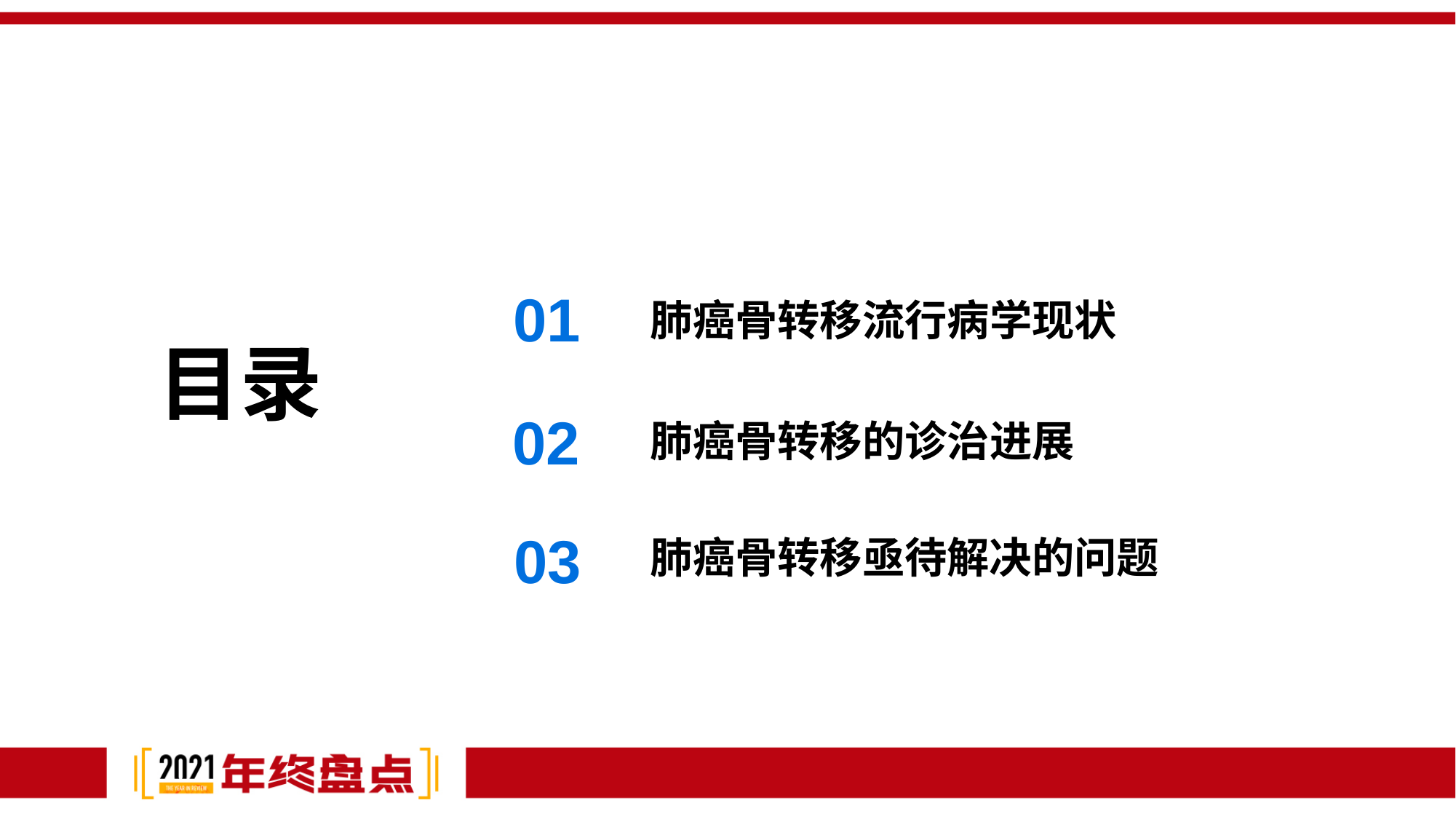

01
肺癌骨转移流行病学现状
目录
目  录
CONTENTS
02
肺癌骨转移的诊治进展
03
肺癌骨转移亟待解决的问题